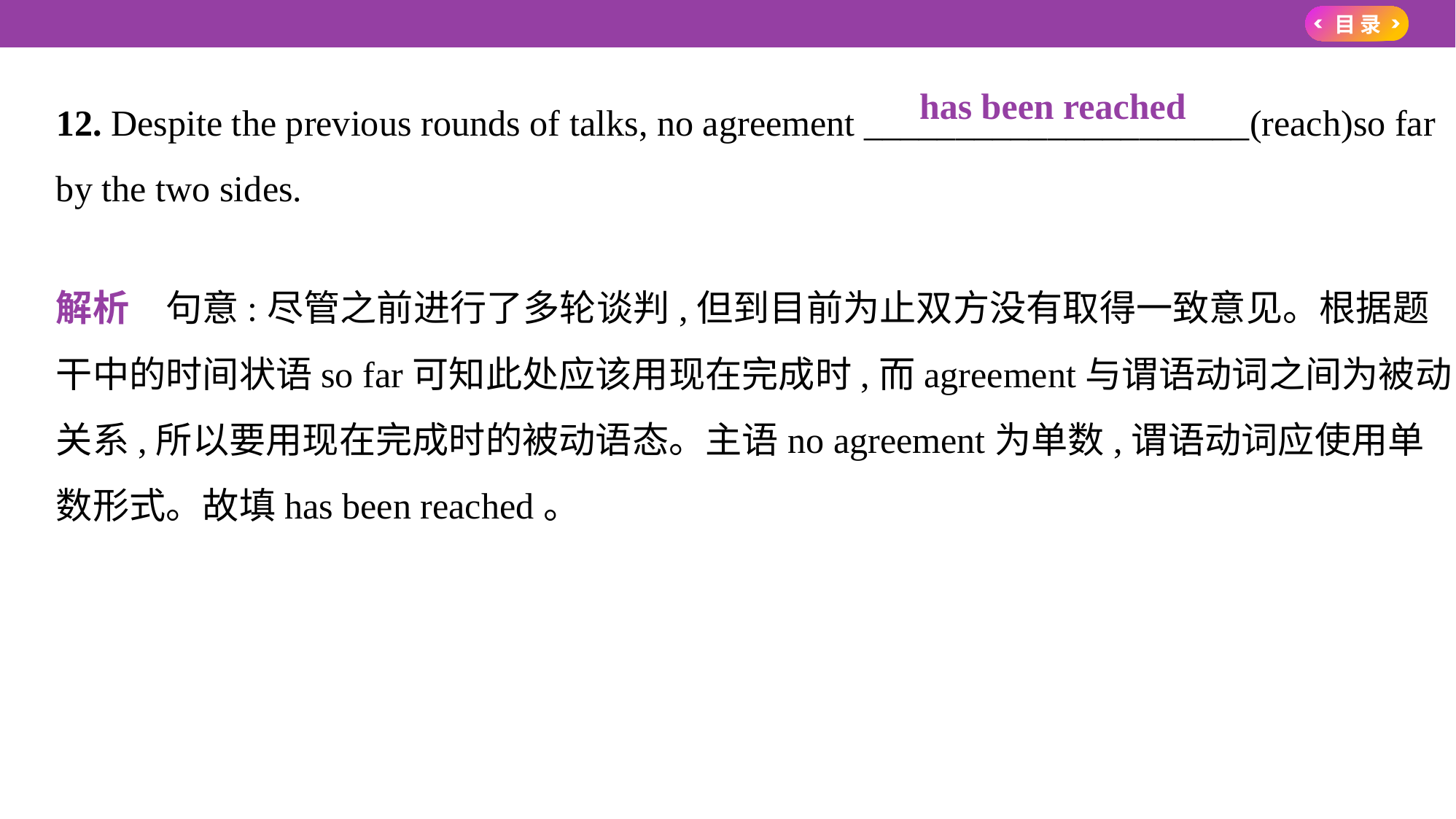

12. Despite the previous rounds of talks, no agreement _____________________(reach)so far
by the two sides.

解析　句意:尽管之前进行了多轮谈判,但到目前为止双方没有取得一致意见。根据题
干中的时间状语so far可知此处应该用现在完成时,而agreement与谓语动词之间为被动
关系,所以要用现在完成时的被动语态。主语no agreement为单数,谓语动词应使用单
数形式。故填has been reached。
　has been reached